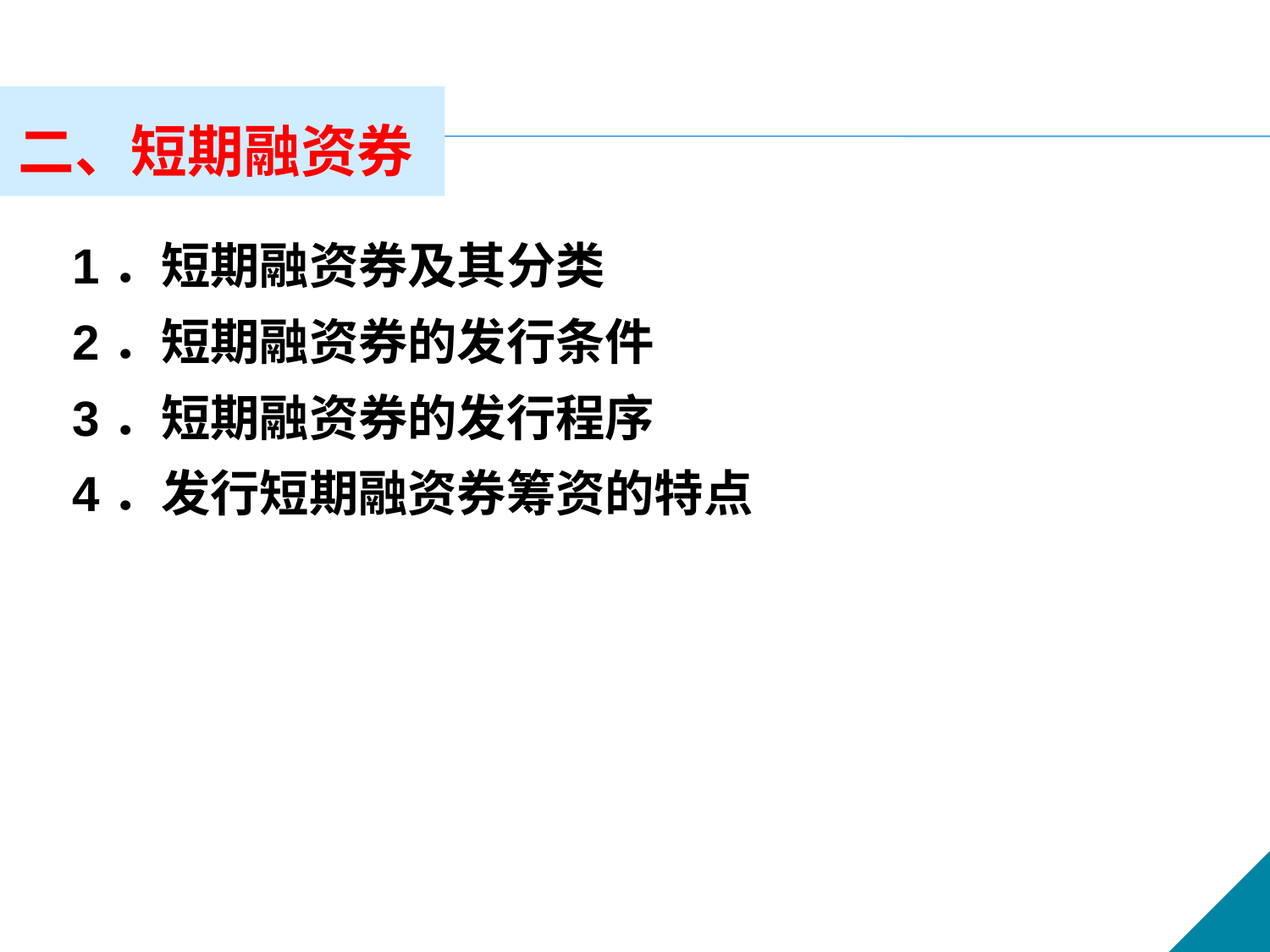

二、短期融资券
  1．短期融资券及其分类
  2．短期融资券的发行条件
  3．短期融资券的发行程序
  4．发行短期融资券筹资的特点